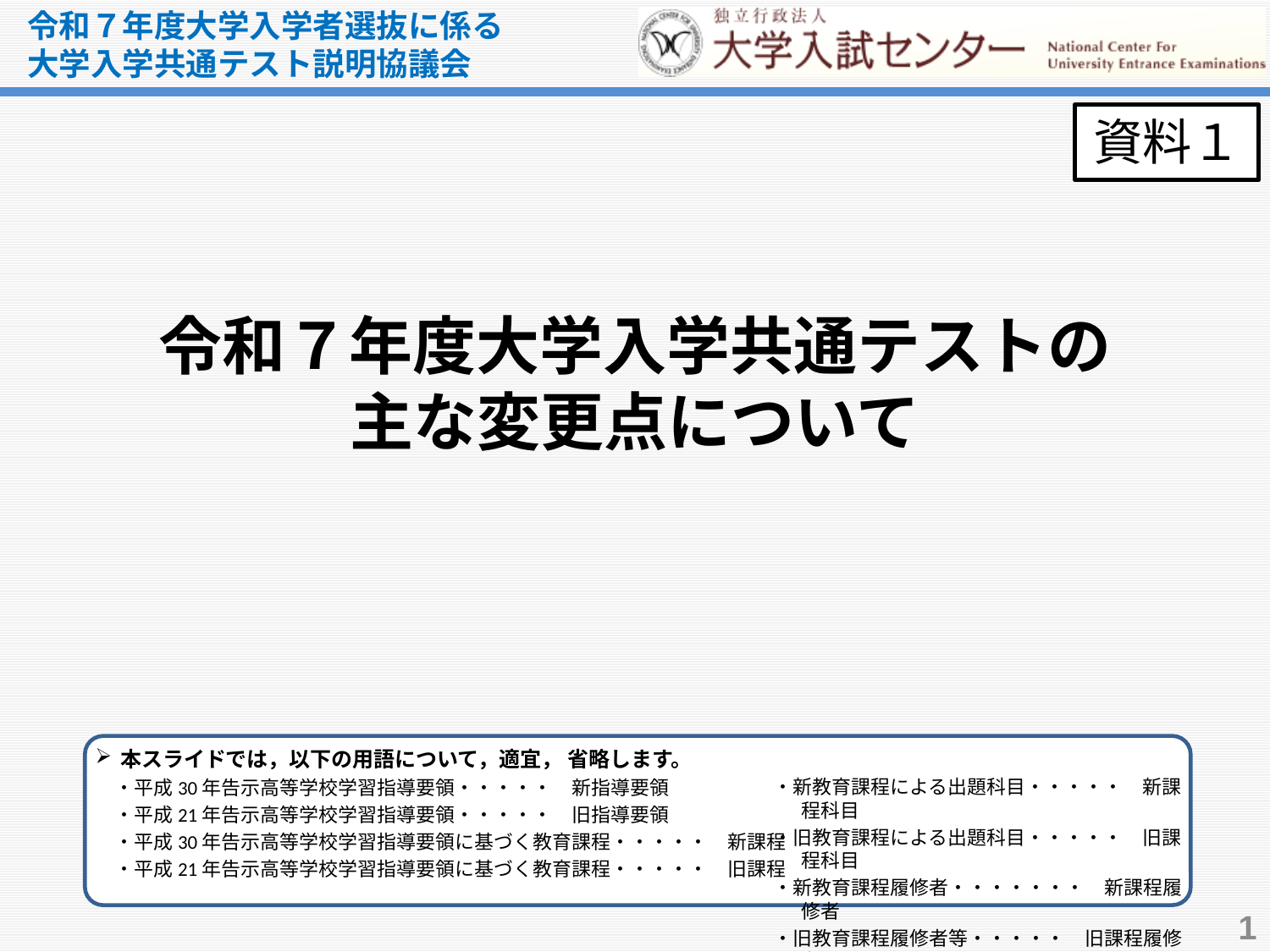

令和７年度大学入学者選抜に係る大学入学共通テスト説明協議会
資料１
令和７年度大学入学共通テストの
主な変更点について

本スライドでは，以下の用語について，適宜， 省略します。
　・平成30年告示高等学校学習指導要領・・・・・　新指導要領
　・平成21年告示高等学校学習指導要領・・・・・　旧指導要領
　・平成30年告示高等学校学習指導要領に基づく教育課程・・・・・　新課程
　・平成21年告示高等学校学習指導要領に基づく教育課程・・・・・　旧課程

　・新教育課程による出題科目・・・・・　新課程科目
　・旧教育課程による出題科目・・・・・　旧課程科目
　・新教育課程履修者・・・・・・・　新課程履修者
　・旧教育課程履修者等・・・・・　旧課程履修者
1